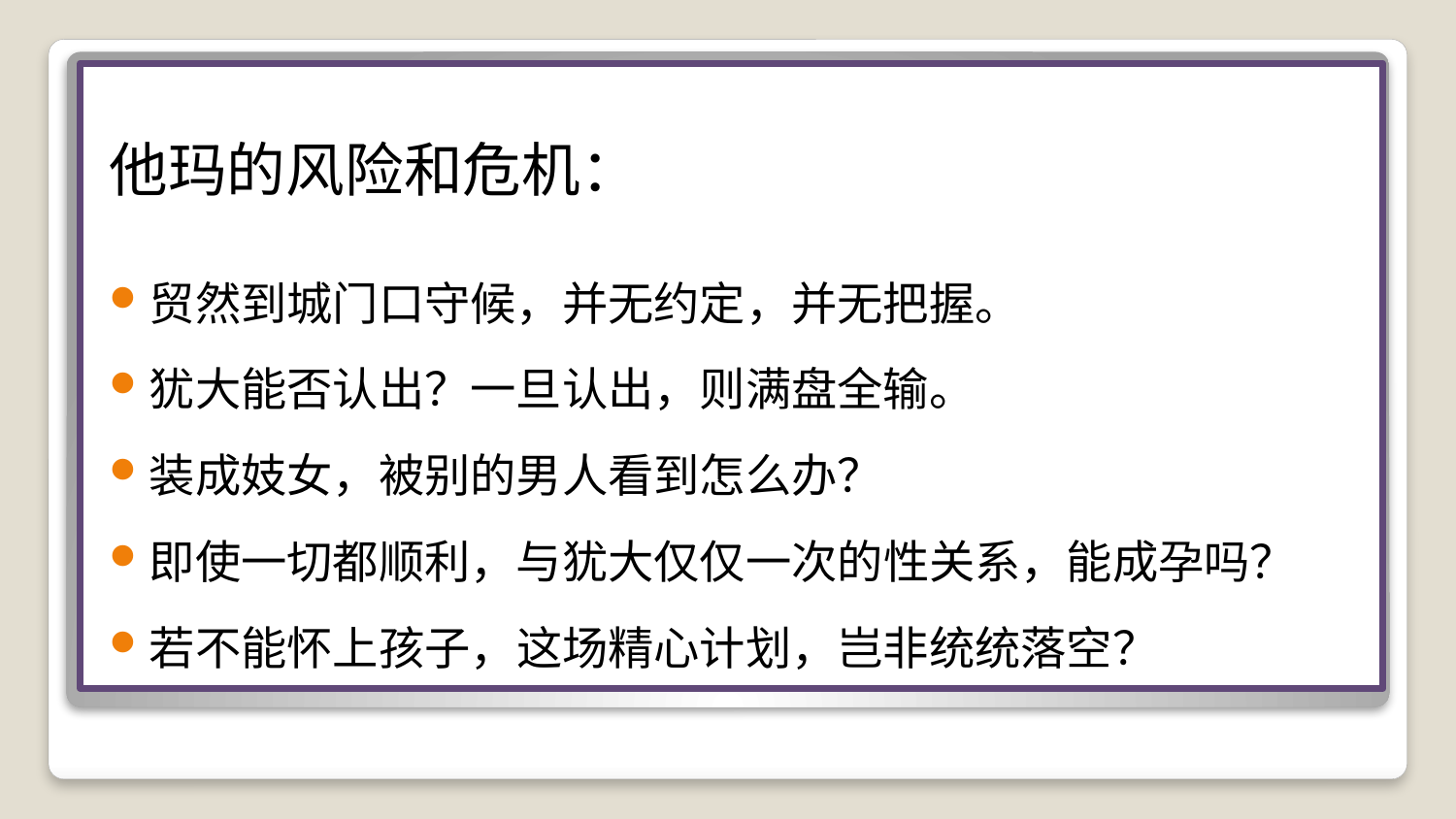

他玛的风险和危机：

贸然到城门口守候，并无约定，并无把握。
犹大能否认出？一旦认出，则满盘全输。
装成妓女，被别的男人看到怎么办？
即使一切都顺利，与犹大仅仅一次的性关系，能成孕吗？
若不能怀上孩子，这场精心计划，岂非统统落空？